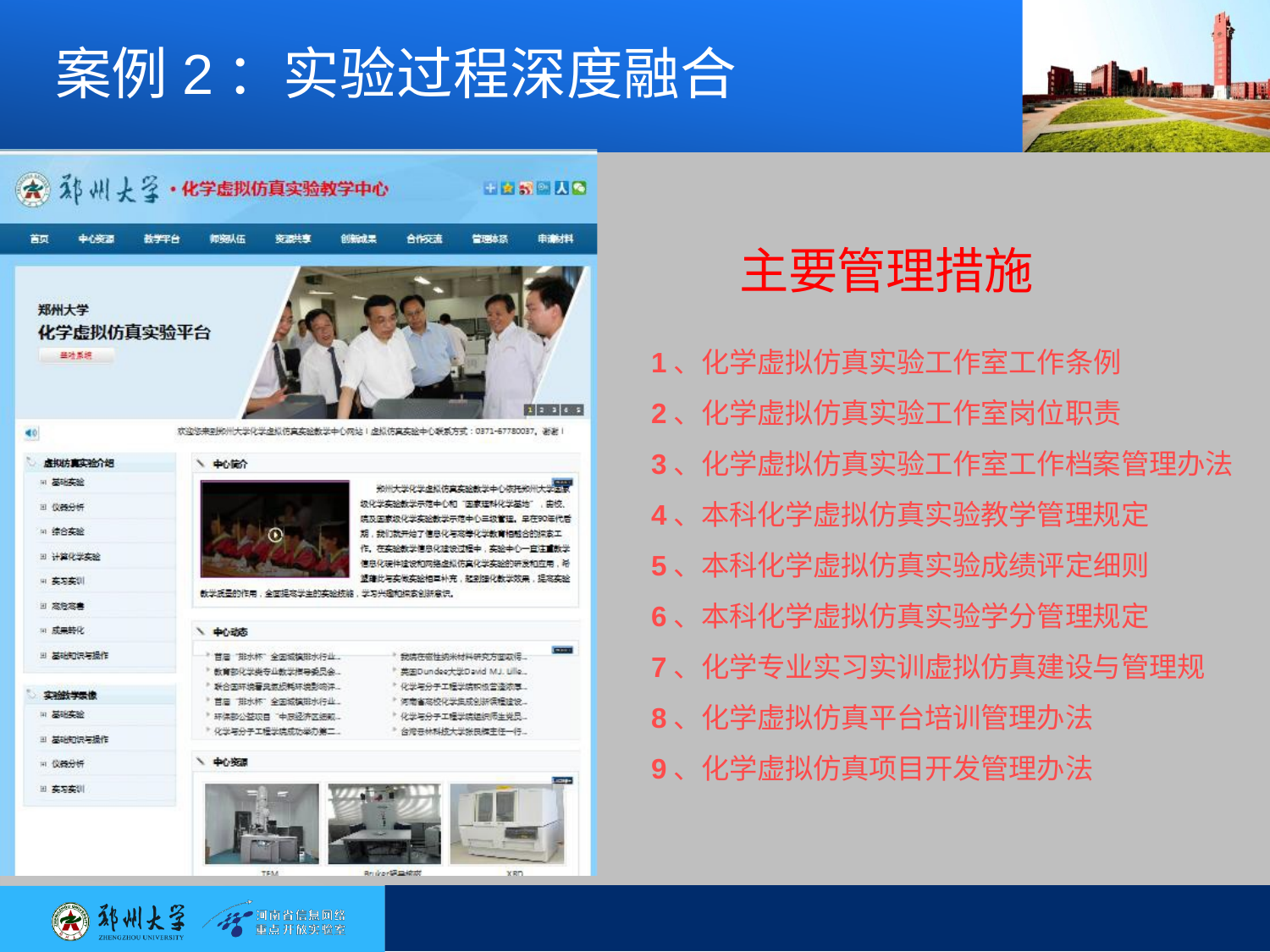

# 案例2：实验过程深度融合

主要管理措施
1、化学虚拟仿真实验工作室工作条例

2、化学虚拟仿真实验工作室岗位职责

3、化学虚拟仿真实验工作室工作档案管理办法

4、本科化学虚拟仿真实验教学管理规定

5、本科化学虚拟仿真实验成绩评定细则

6、本科化学虚拟仿真实验学分管理规定

7、化学专业实习实训虚拟仿真建设与管理规

8、化学虚拟仿真平台培训管理办法

9、化学虚拟仿真项目开发管理办法